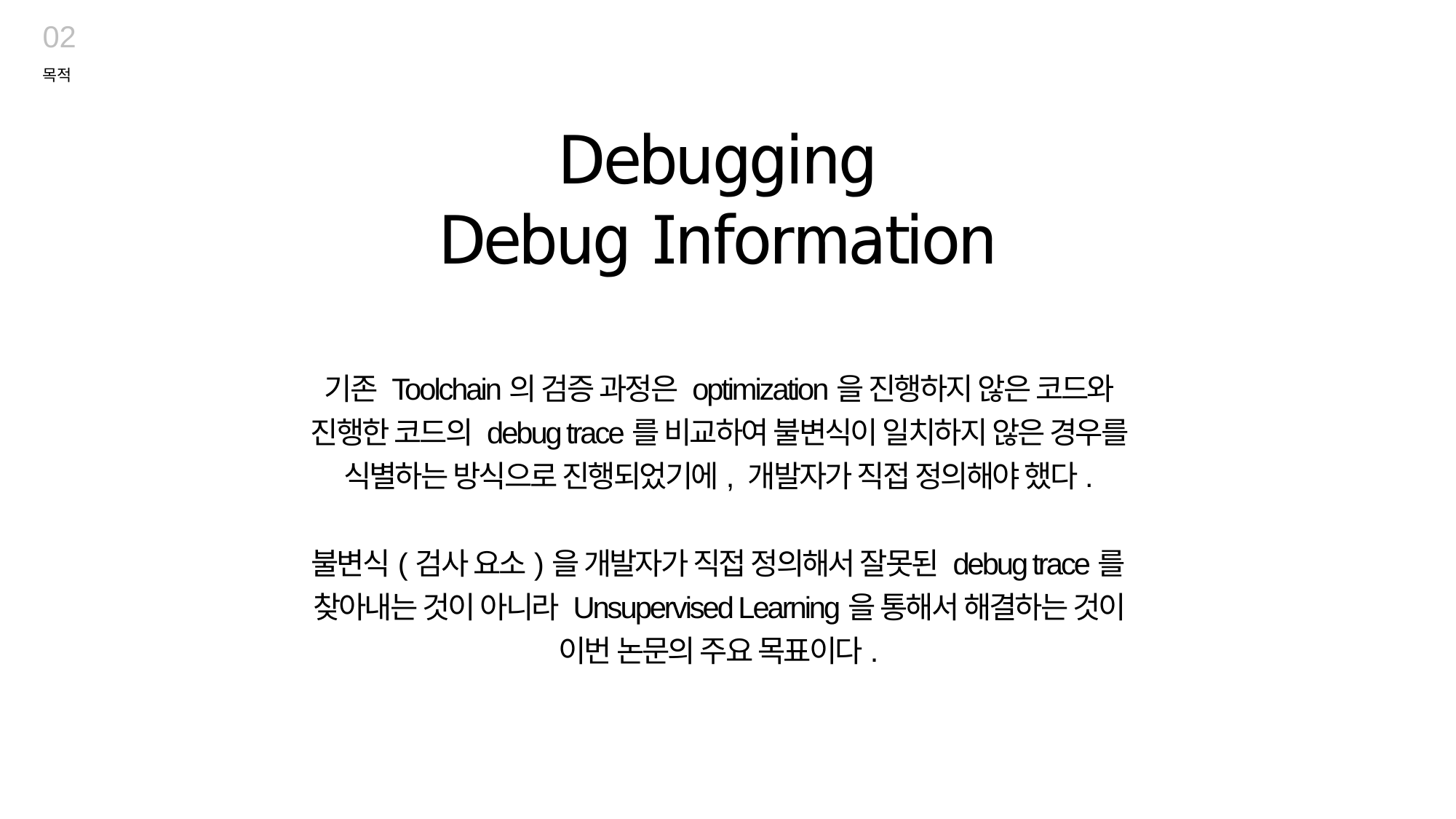

02
목적
Debugging
Debug Information
기존 Toolchain의 검증 과정은 optimization을 진행하지 않은 코드와 진행한 코드의 debug trace를 비교하여 불변식이 일치하지 않은 경우를 식별하는 방식으로 진행되었기에, 개발자가 직접 정의해야 했다.

불변식(검사 요소)을 개발자가 직접 정의해서 잘못된 debug trace를
찾아내는 것이 아니라 Unsupervised Learning을 통해서 해결하는 것이 이번 논문의 주요 목표이다.